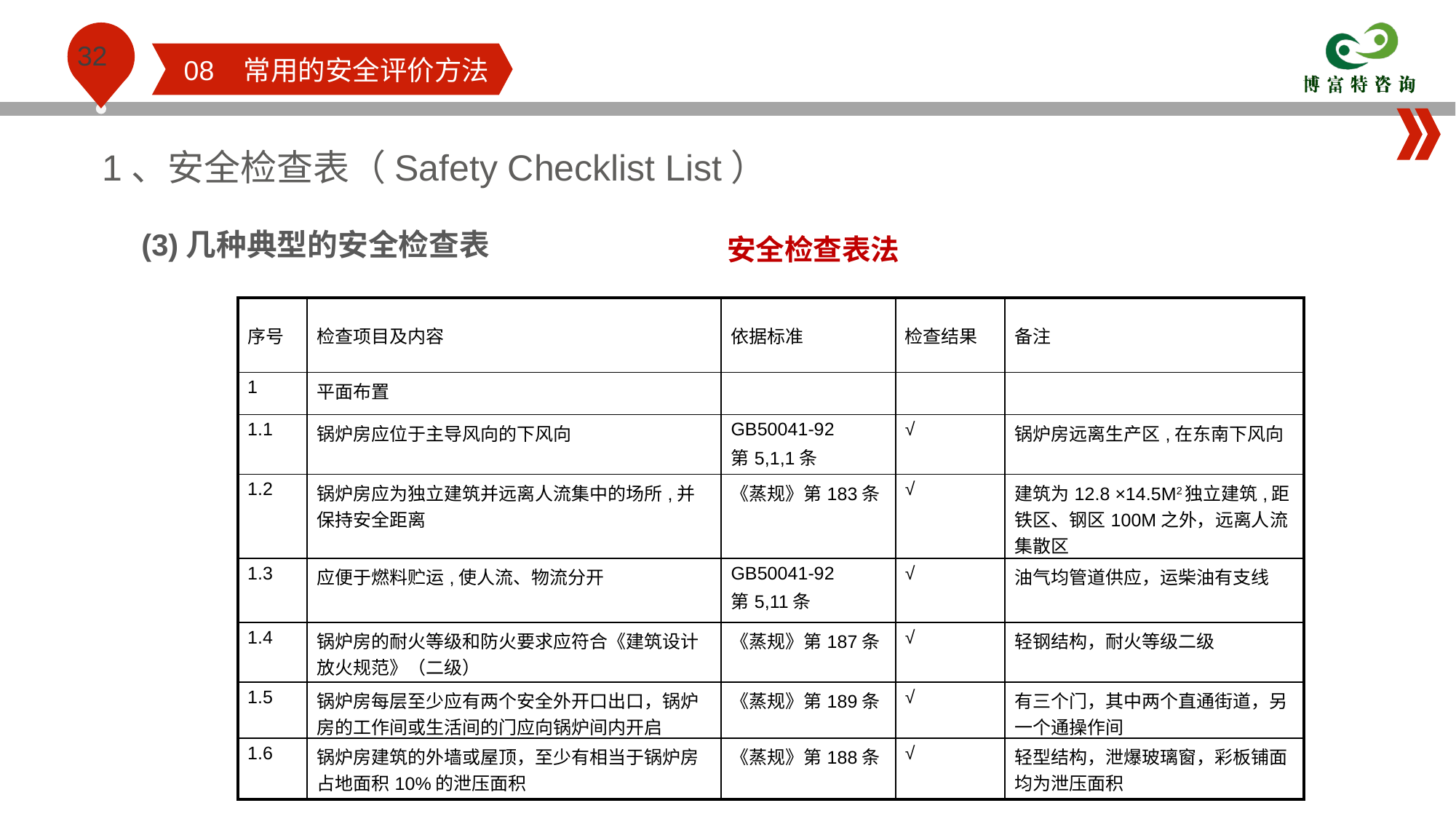

08   常用的安全评价方法
1、安全检查表（Safety Checklist List）
(3)几种典型的安全检查表
安全检查表法
| 序号 | 检查项目及内容 | 依据标准 | 检查结果 | 备注 |
| --- | --- | --- | --- | --- |
| 1 | 平面布置 |  |  |  |
| 1.1 | 锅炉房应位于主导风向的下风向 | GB50041-92 第5,1,1条 | √ | 锅炉房远离生产区,在东南下风向 |
| 1.2 | 锅炉房应为独立建筑并远离人流集中的场所,并保持安全距离 | 《蒸规》第183条 | √ | 建筑为12.8 ×14.5M2独立建筑,距铁区、钢区100M之外，远离人流集散区 |
| 1.3 | 应便于燃料贮运,使人流、物流分开 | GB50041-92 第5,11条 | √ | 油气均管道供应，运柴油有支线 |
| 1.4 | 锅炉房的耐火等级和防火要求应符合《建筑设计放火规范》（二级） | 《蒸规》第187条 | √ | 轻钢结构，耐火等级二级 |
| 1.5 | 锅炉房每层至少应有两个安全外开口出口，锅炉房的工作间或生活间的门应向锅炉间内开启 | 《蒸规》第189条 | √ | 有三个门，其中两个直通街道，另一个通操作间 |
| 1.6 | 锅炉房建筑的外墙或屋顶，至少有相当于锅炉房占地面积10%的泄压面积 | 《蒸规》第188条 | √ | 轻型结构，泄爆玻璃窗，彩板铺面均为泄压面积 |